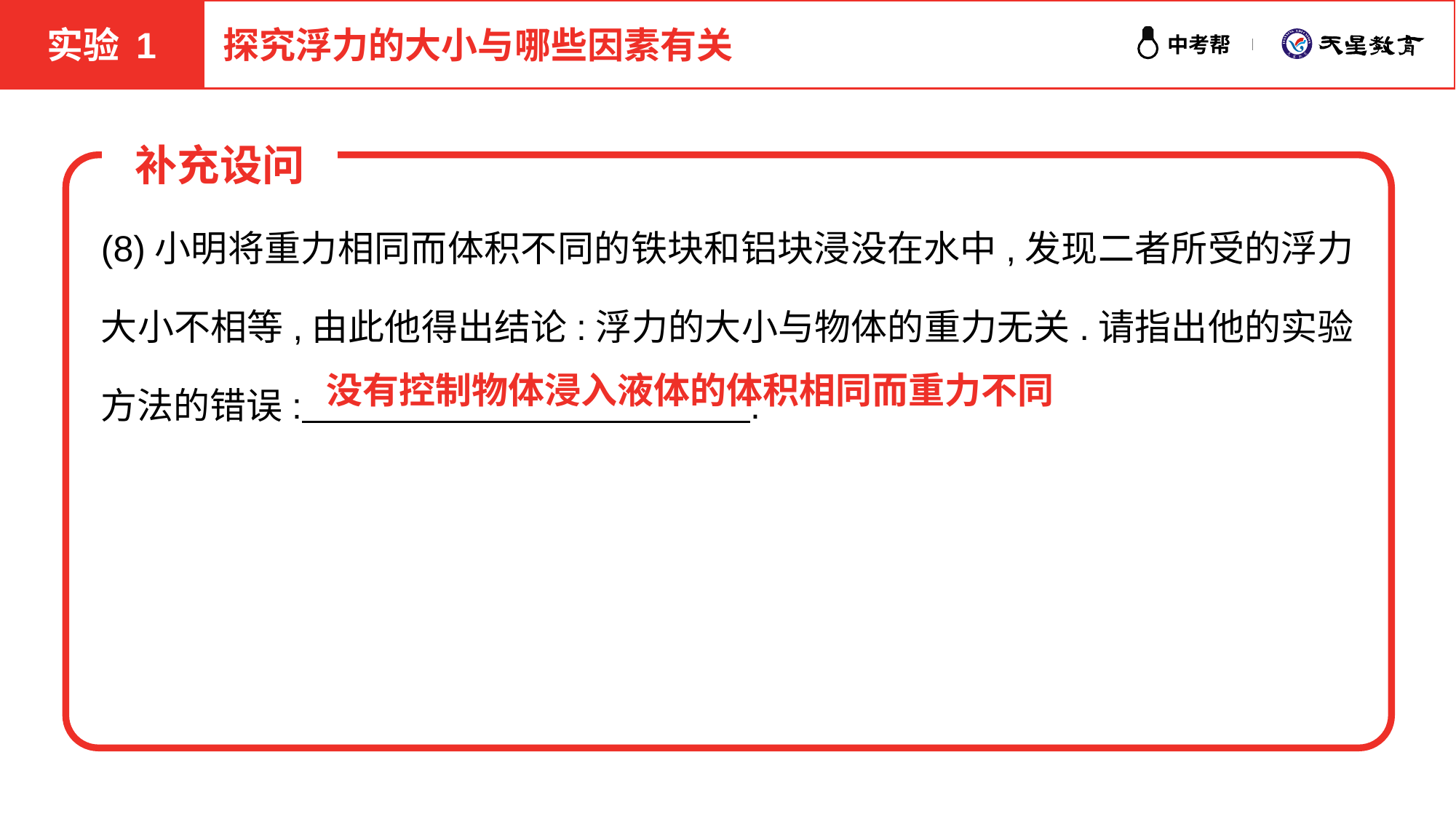

实验 1
探究浮力的大小与哪些因素有关
补充设问

(8)小明将重力相同而体积不同的铁块和铝块浸没在水中,发现二者所受的浮力大小不相等,由此他得出结论:浮力的大小与物体的重力无关.请指出他的实验方法的错误:                                            .
没有控制物体浸入液体的体积相同而重力不同